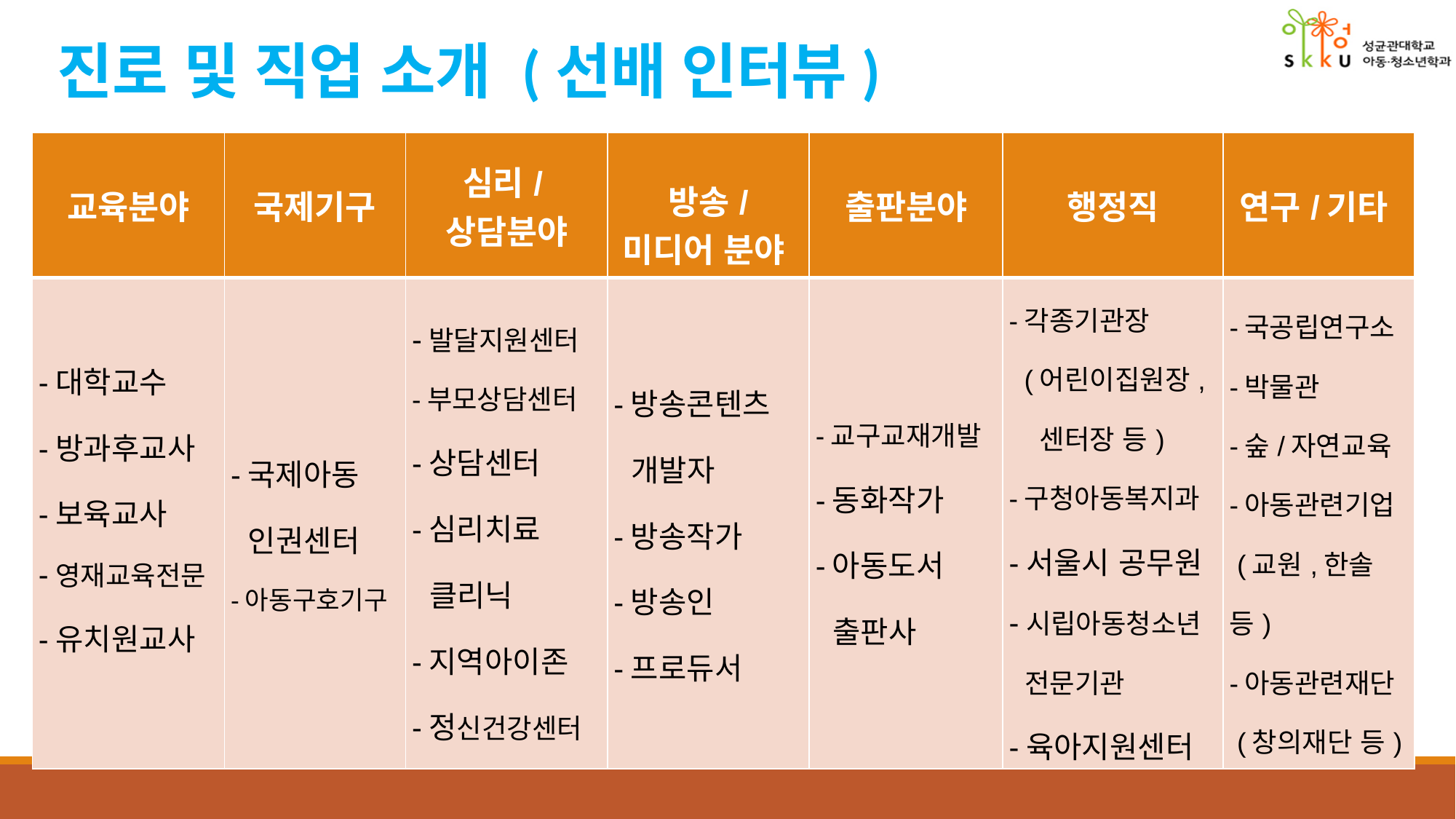

# 진로 및 직업 소개 (선배 인터뷰)
| 교육분야 | 국제기구 | 심리/상담분야 | 방송/ 미디어 분야 | 출판분야 | 행정직 | 연구/기타 |
| --- | --- | --- | --- | --- | --- | --- |
| -대학교수 -방과후교사 -보육교사 -영재교육전문 -유치원교사 | -국제아동 인권센터 -아동구호기구 | -발달지원센터 -부모상담센터 -상담센터 -심리치료 클리닉 -지역아이존 -정신건강센터 | -방송콘텐츠 개발자 -방송작가 -방송인 -프로듀서 | -교구교재개발 -동화작가 -아동도서 출판사 | -각종기관장 (어린이집원장, 센터장 등) -구청아동복지과 -서울시 공무원 -시립아동청소년 전문기관 -육아지원센터 | -국공립연구소 -박물관 -숲/자연교육 -아동관련기업 (교원,한솔 등) -아동관련재단 (창의재단 등) |